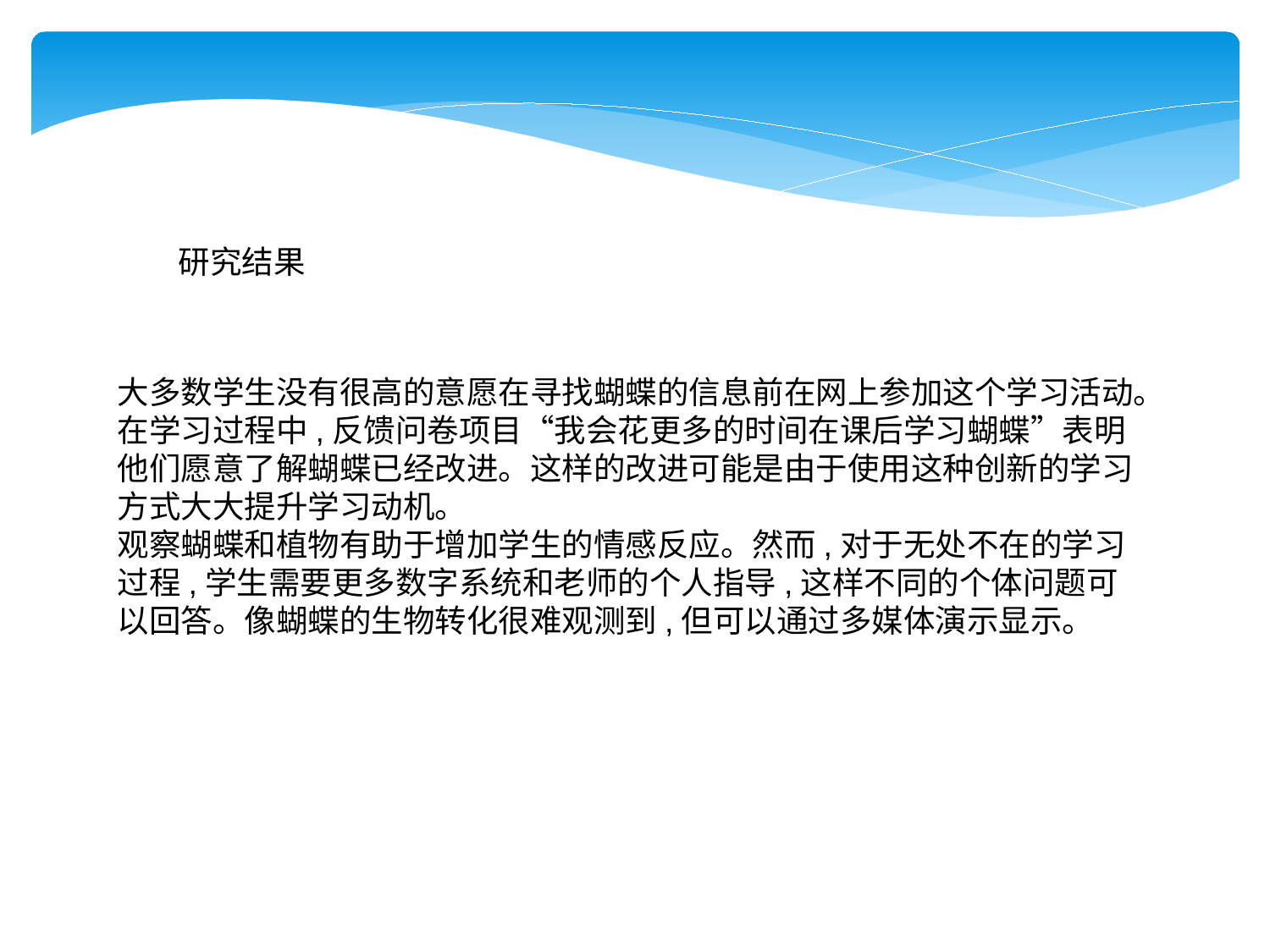

研究结果
大多数学生没有很高的意愿在寻找蝴蝶的信息前在网上参加这个学习活动。在学习过程中,反馈问卷项目“我会花更多的时间在课后学习蝴蝶”表明他们愿意了解蝴蝶已经改进。这样的改进可能是由于使用这种创新的学习方式大大提升学习动机。
观察蝴蝶和植物有助于增加学生的情感反应。然而,对于无处不在的学习过程,学生需要更多数字系统和老师的个人指导,这样不同的个体问题可以回答。像蝴蝶的生物转化很难观测到,但可以通过多媒体演示显示。